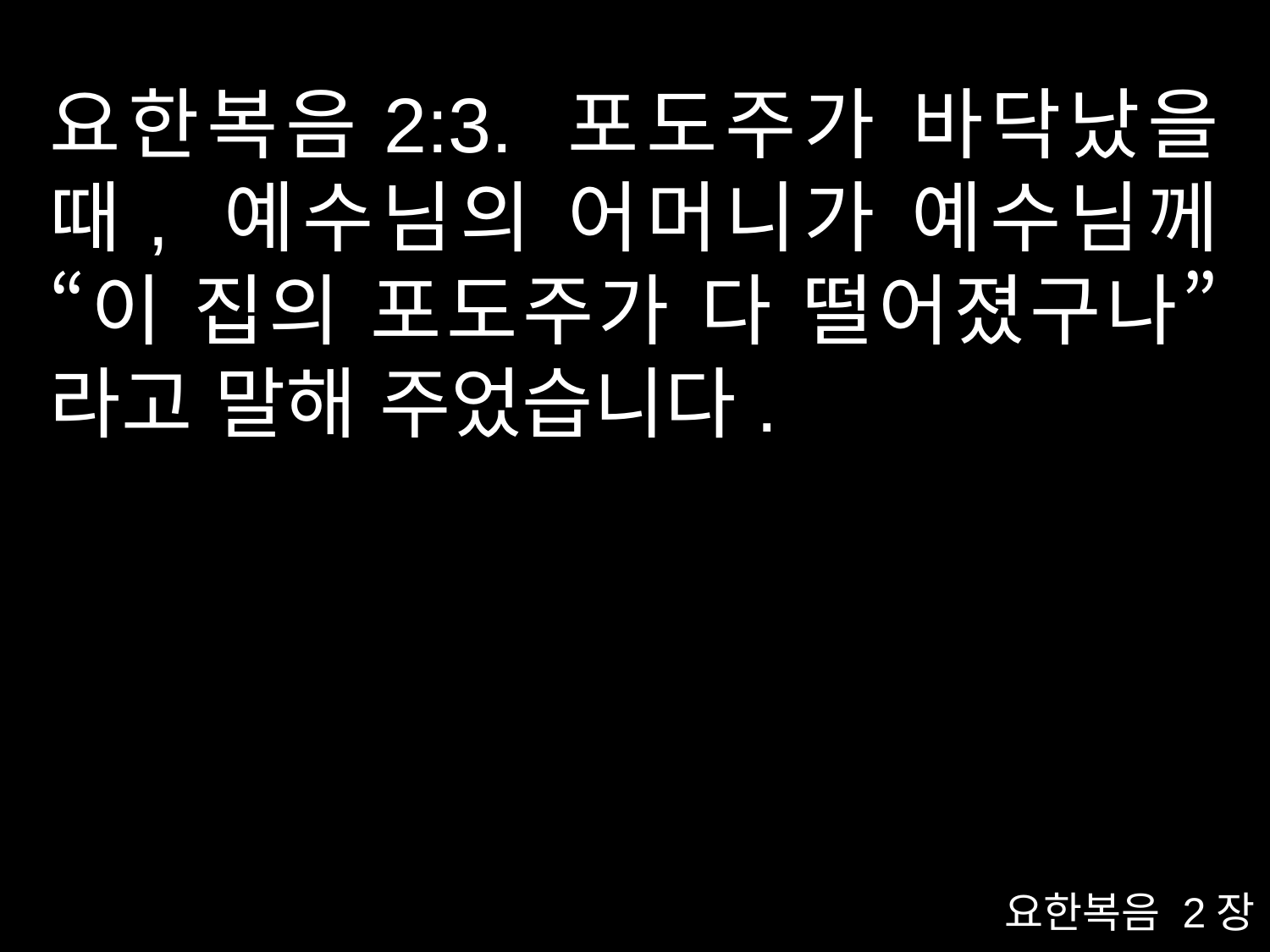

# 요한복음2:3. 포도주가 바닥났을 때, 예수님의 어머니가 예수님께 “이 집의 포도주가 다 떨어졌구나”라고 말해 주었습니다.
요한복음 2장